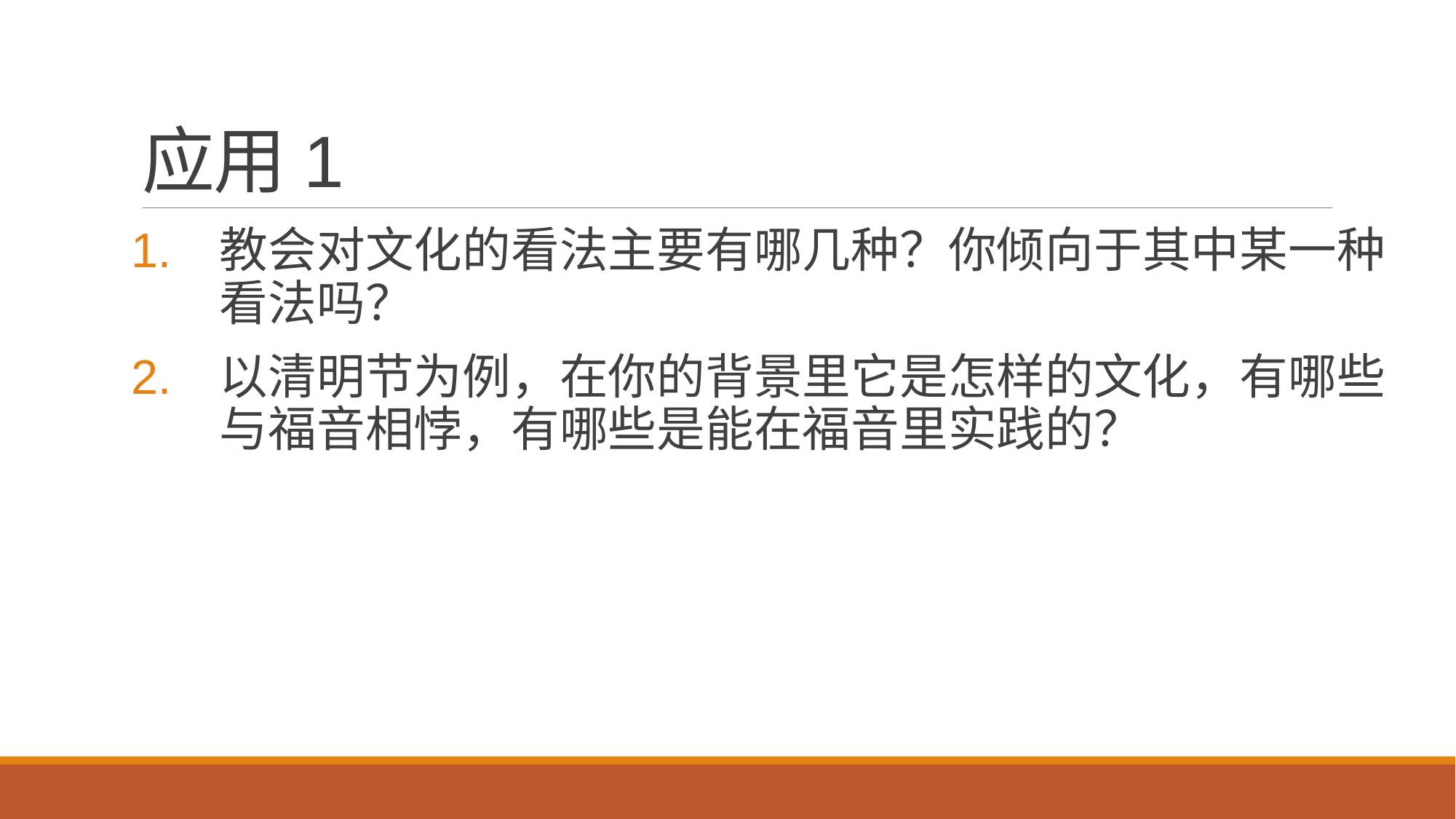

# 应用1
教会对文化的看法主要有哪几种？你倾向于其中某一种看法吗？
以清明节为例，在你的背景里它是怎样的文化，有哪些与福音相悖，有哪些是能在福音里实践的？